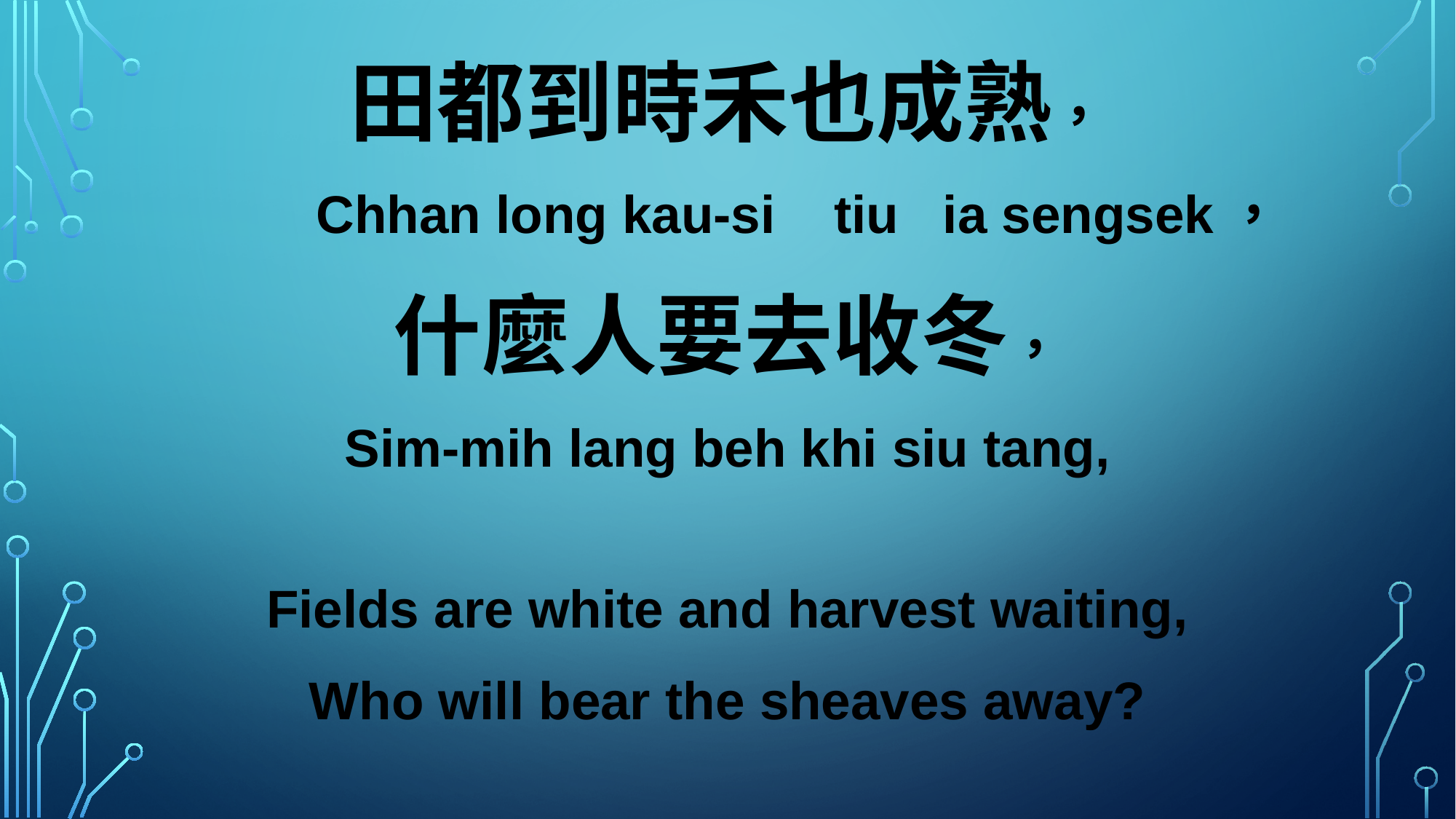

田都到時禾也成熟，
            Chhan long kau-si    tiu   ia sengsek，
什麼人要去收冬，
Sim-mih lang beh khi siu tang,

Fields are white and harvest waiting,
Who will bear the sheaves away?